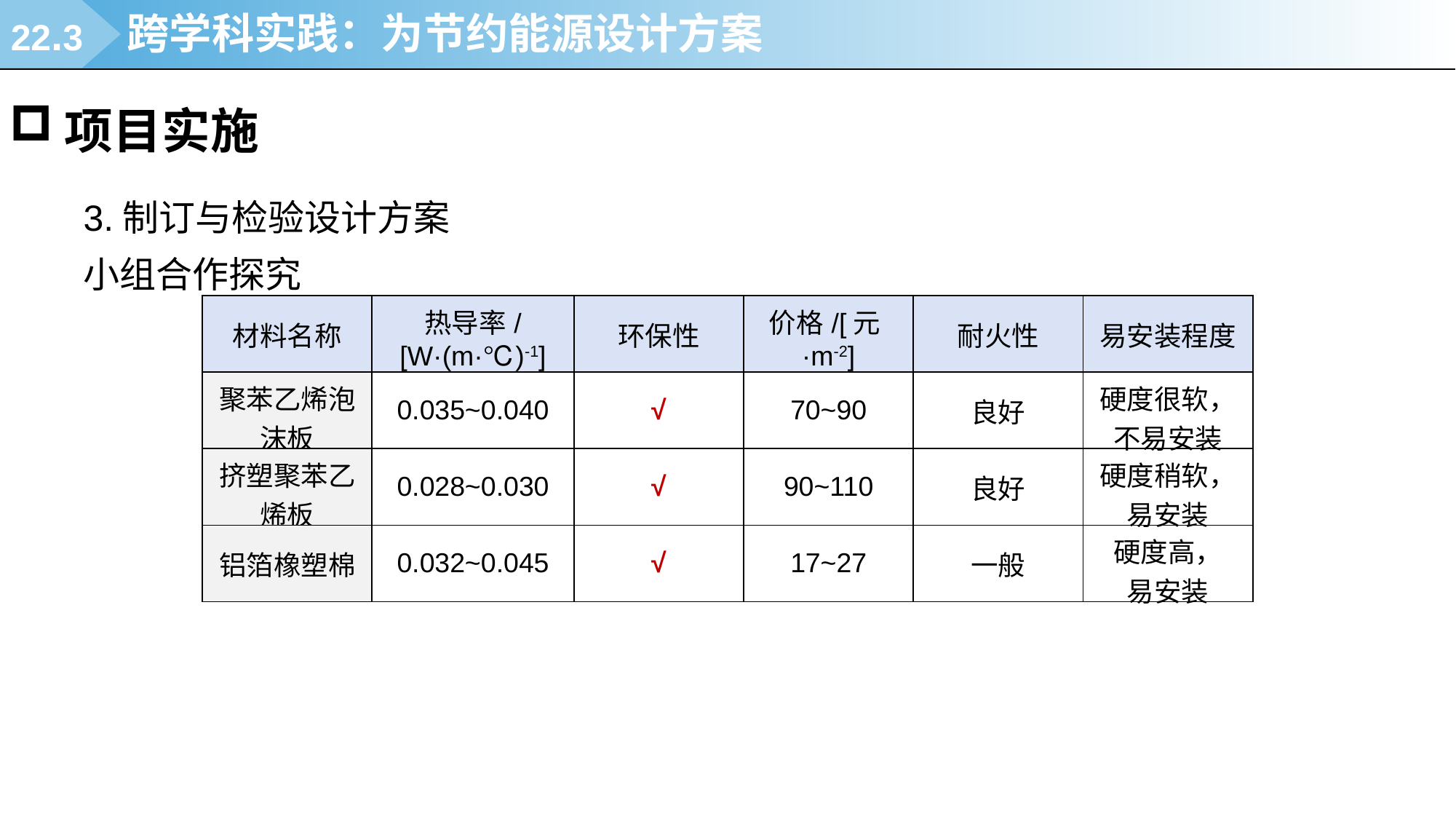

22.3
跨学科实践：为节约能源设计方案
项目实施
3.制订与检验设计方案
小组合作探究
| 材料名称 | 热导率/[W·(m·℃)-1] | 环保性 | 价格/[元·m-2] | 耐火性 | 易安装程度 |
| --- | --- | --- | --- | --- | --- |
| 聚苯乙烯泡沫板 | 0.035~0.040 | √ | 70~90 | 良好 | 硬度很软，不易安装 |
| 挤塑聚苯乙烯板 | 0.028~0.030 | √ | 90~110 | 良好 | 硬度稍软，易安装 |
| 铝箔橡塑棉 | 0.032~0.045 | √ | 17~27 | 一般 | 硬度高， 易安装 |